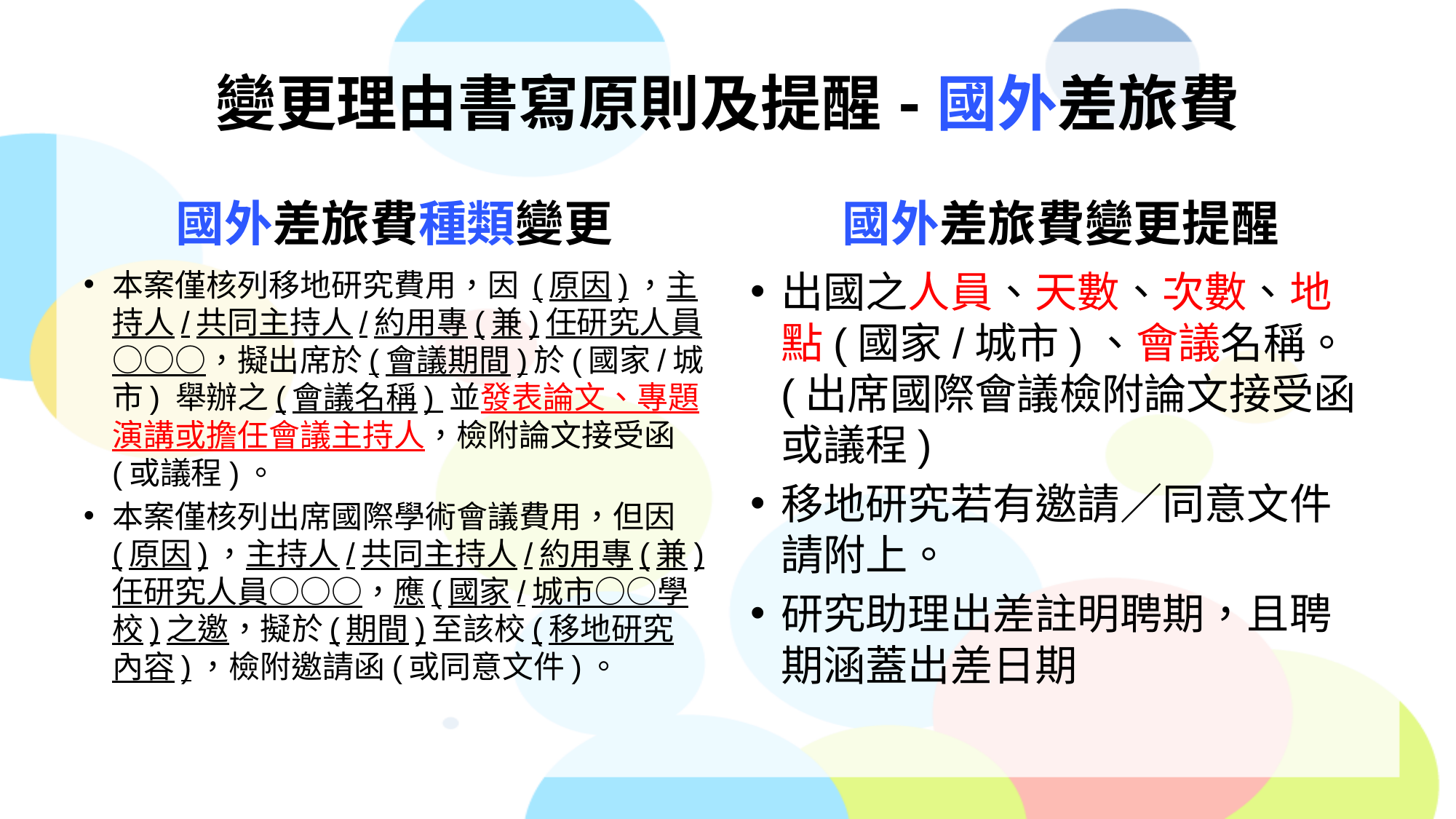

# 變更理由書寫原則及提醒-國外差旅費
國外差旅費種類變更
國外差旅費變更提醒
本案僅核列移地研究費用，因 (原因)，主持人/共同主持人/約用專(兼)任研究人員○○○，擬出席於(會議期間)於(國家/城市) 舉辦之(會議名稱) 並發表論文、專題演講或擔任會議主持人，檢附論文接受函(或議程)。
本案僅核列出席國際學術會議費用，但因 (原因)，主持人/共同主持人/約用專(兼)任研究人員○○○，應(國家/城市○○學校)之邀，擬於(期間)至該校(移地研究內容)，檢附邀請函(或同意文件)。

出國之人員、天數、次數、地點(國家/城市)、會議名稱。(出席國際會議檢附論文接受函或議程)
移地研究若有邀請／同意文件請附上。
研究助理出差註明聘期，且聘期涵蓋出差日期